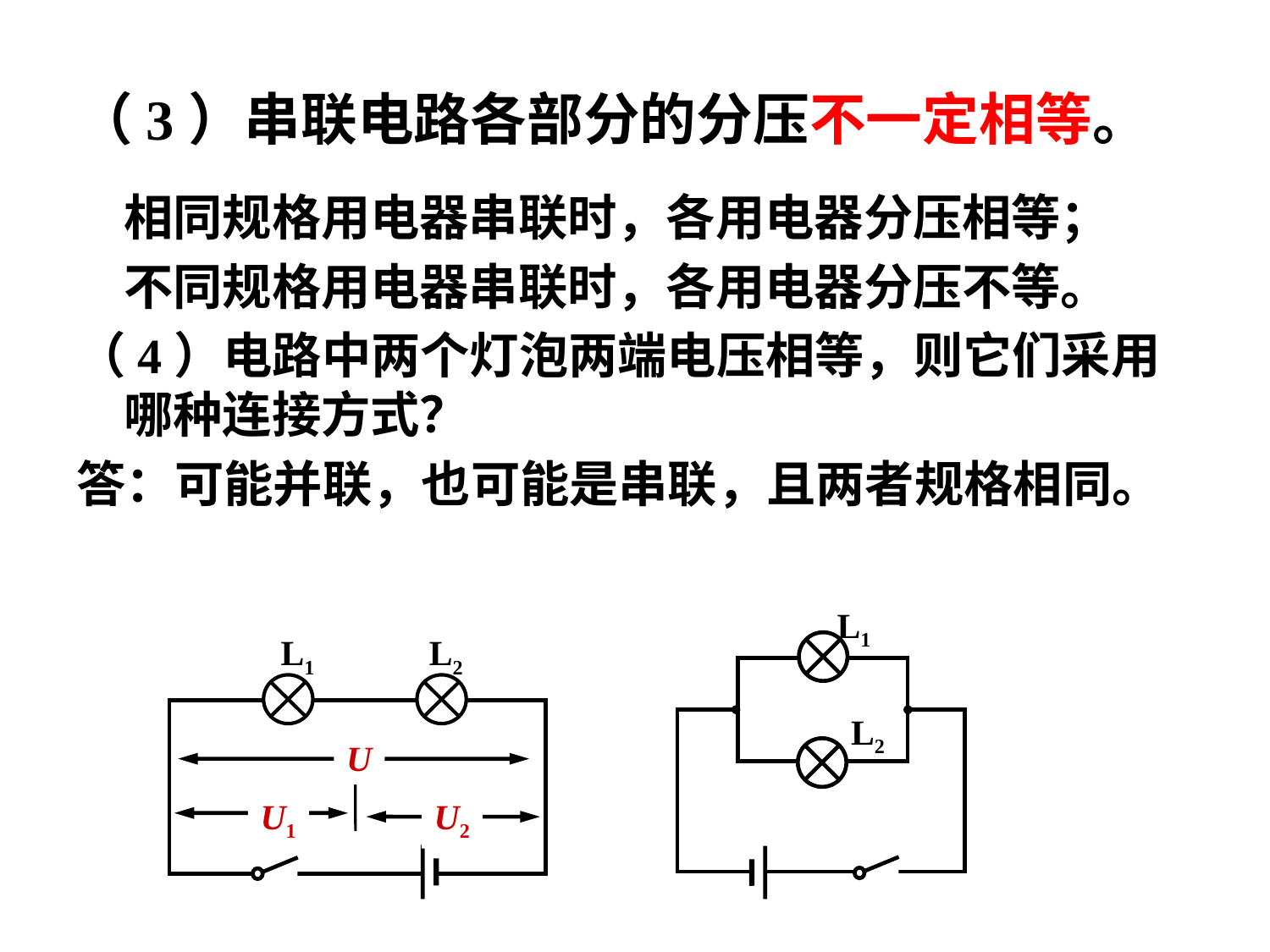

# （3）串联电路各部分的分压不一定相等。
相同规格用电器串联时，各用电器分压相等；
不同规格用电器串联时，各用电器分压不等。
（4）电路中两个灯泡两端电压相等，则它们采用哪种连接方式？
答：可能并联，也可能是串联，且两者规格相同。

L1

L2

L1
L2

U

U1
U2